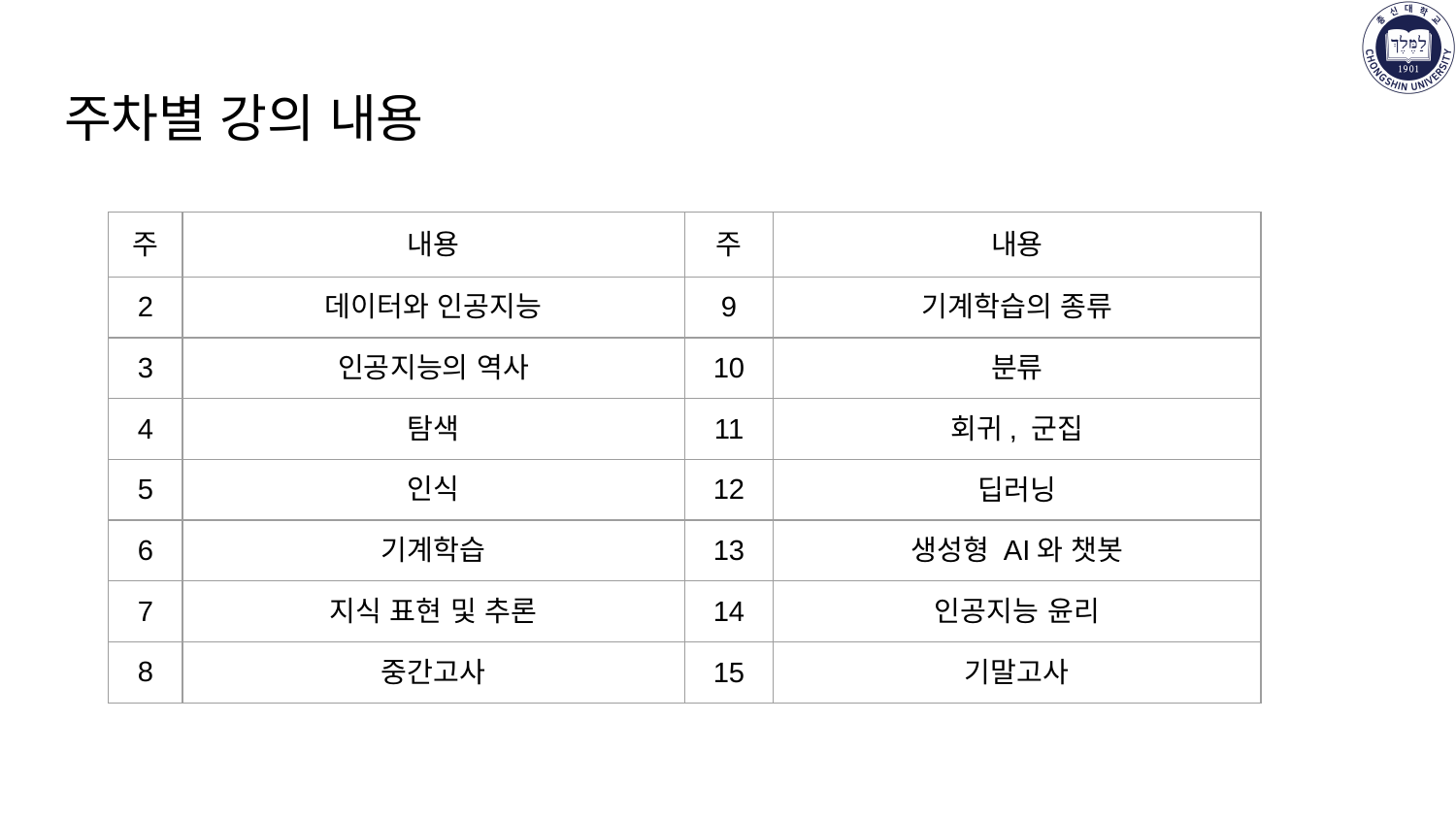

# 주차별 강의 내용
| 주 | 내용 | 주 | 내용 |
| --- | --- | --- | --- |
| 2 | 데이터와 인공지능 | 9 | 기계학습의 종류 |
| 3 | 인공지능의 역사 | 10 | 분류 |
| 4 | 탐색 | 11 | 회귀, 군집 |
| 5 | 인식 | 12 | 딥러닝 |
| 6 | 기계학습 | 13 | 생성형 AI와 챗봇 |
| 7 | 지식 표현 및 추론 | 14 | 인공지능 윤리 |
| 8 | 중간고사 | 15 | 기말고사 |